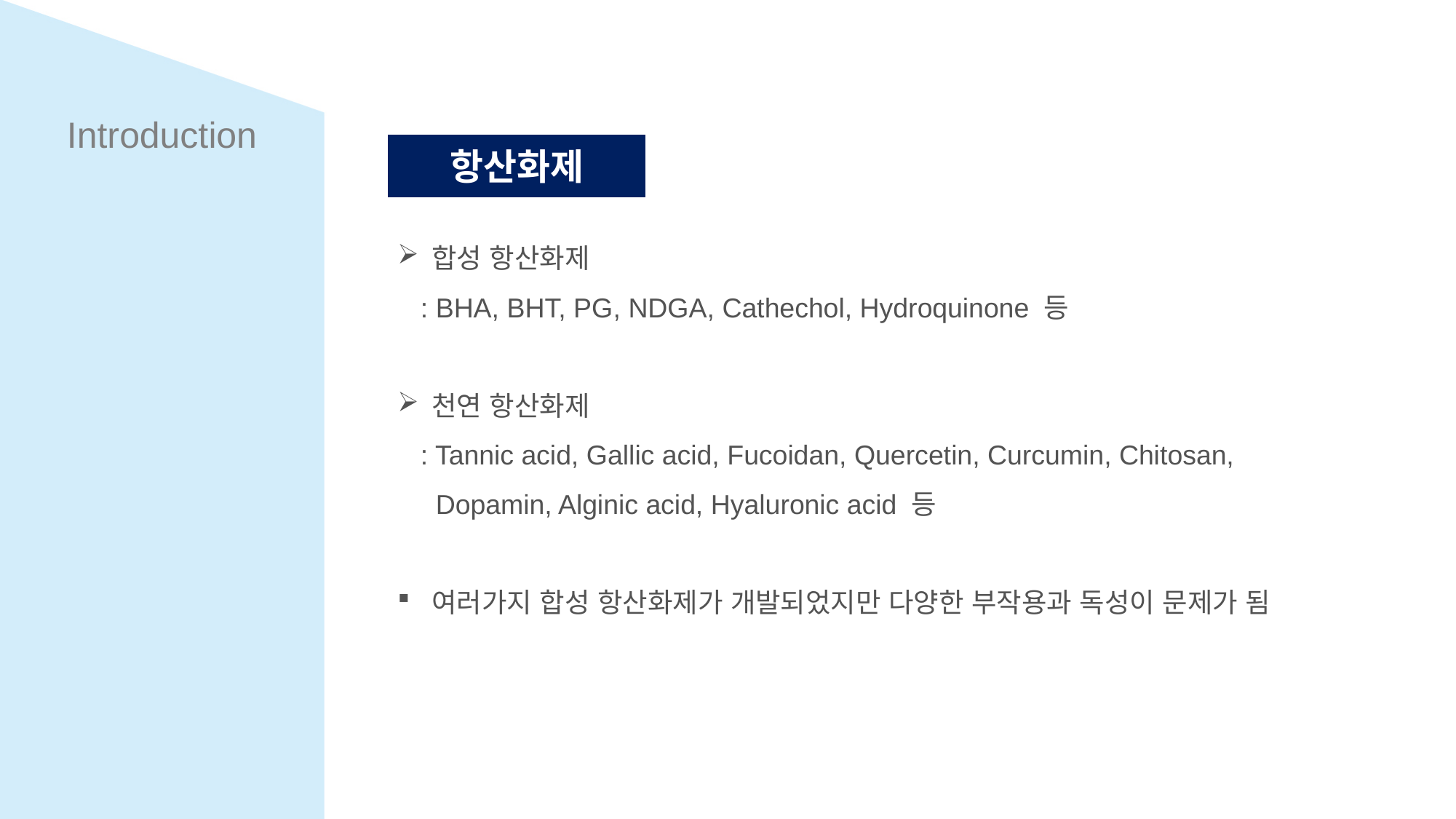

Introduction
항산화제
합성 항산화제
   : BHA, BHT, PG, NDGA, Cathechol, Hydroquinone 등

천연 항산화제
   : Tannic acid, Gallic acid, Fucoidan, Quercetin, Curcumin, Chitosan,
     Dopamin, Alginic acid, Hyaluronic acid 등

여러가지 합성 항산화제가 개발되었지만 다양한 부작용과 독성이 문제가 됨